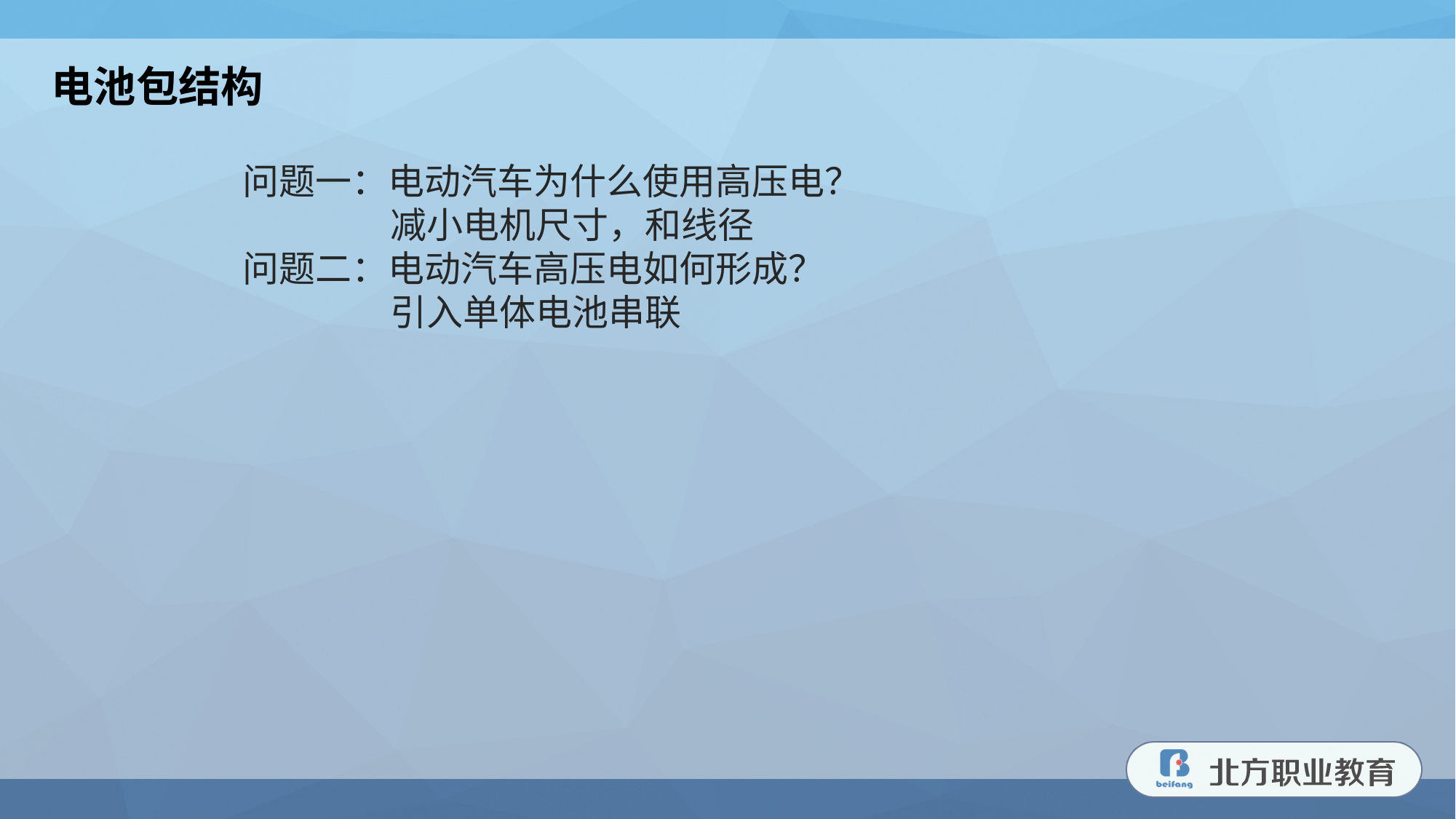

电池包结构
问题一：电动汽车为什么使用高压电？
                 减小电机尺寸，和线径
问题二：电动汽车高压电如何形成？
                 引入单体电池串联